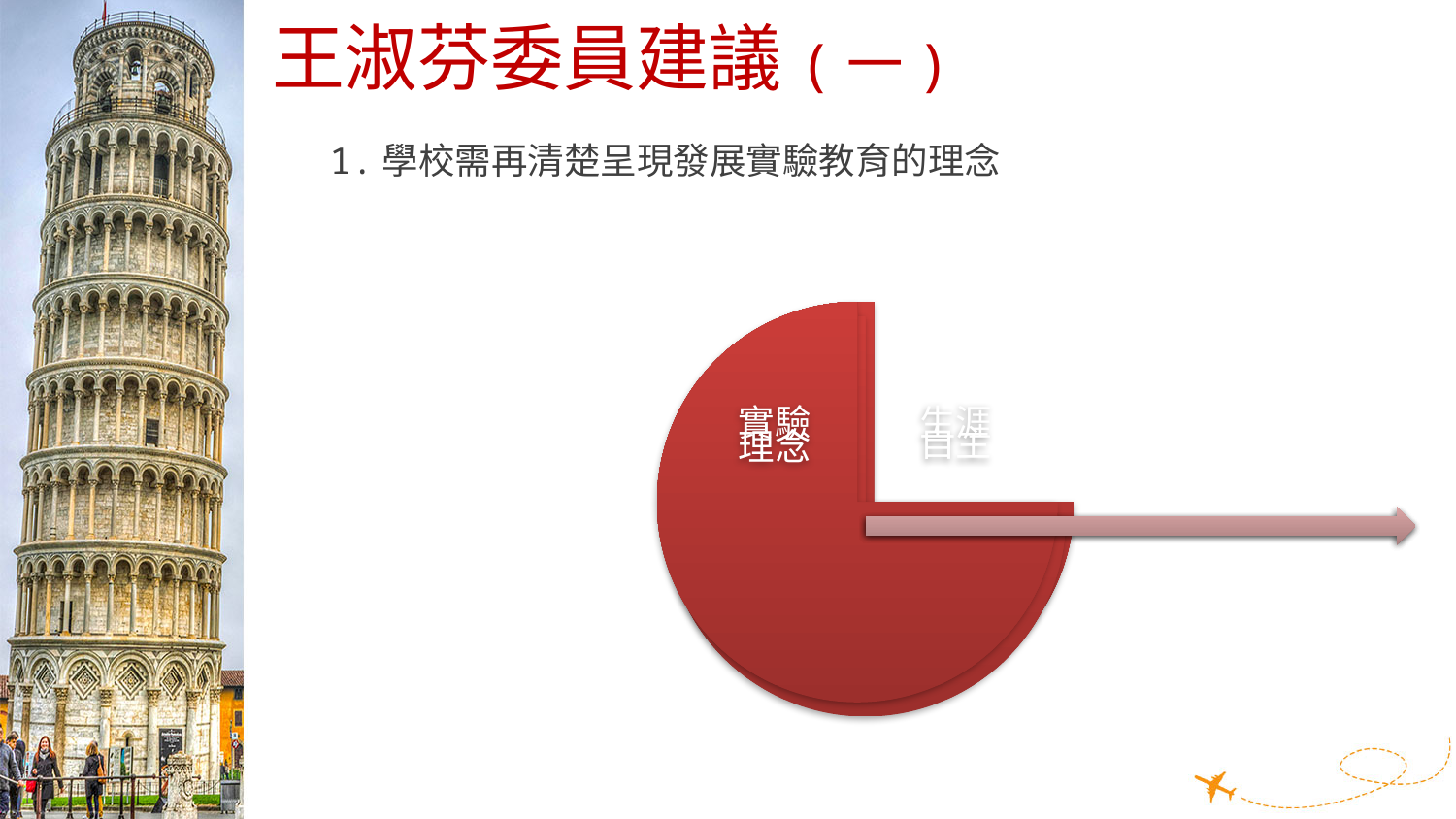

# 王淑芬委員建議(一)
1.學校需再清楚呈現發展實驗教育的理念
生涯
自主
多能
亮點
實驗
理念